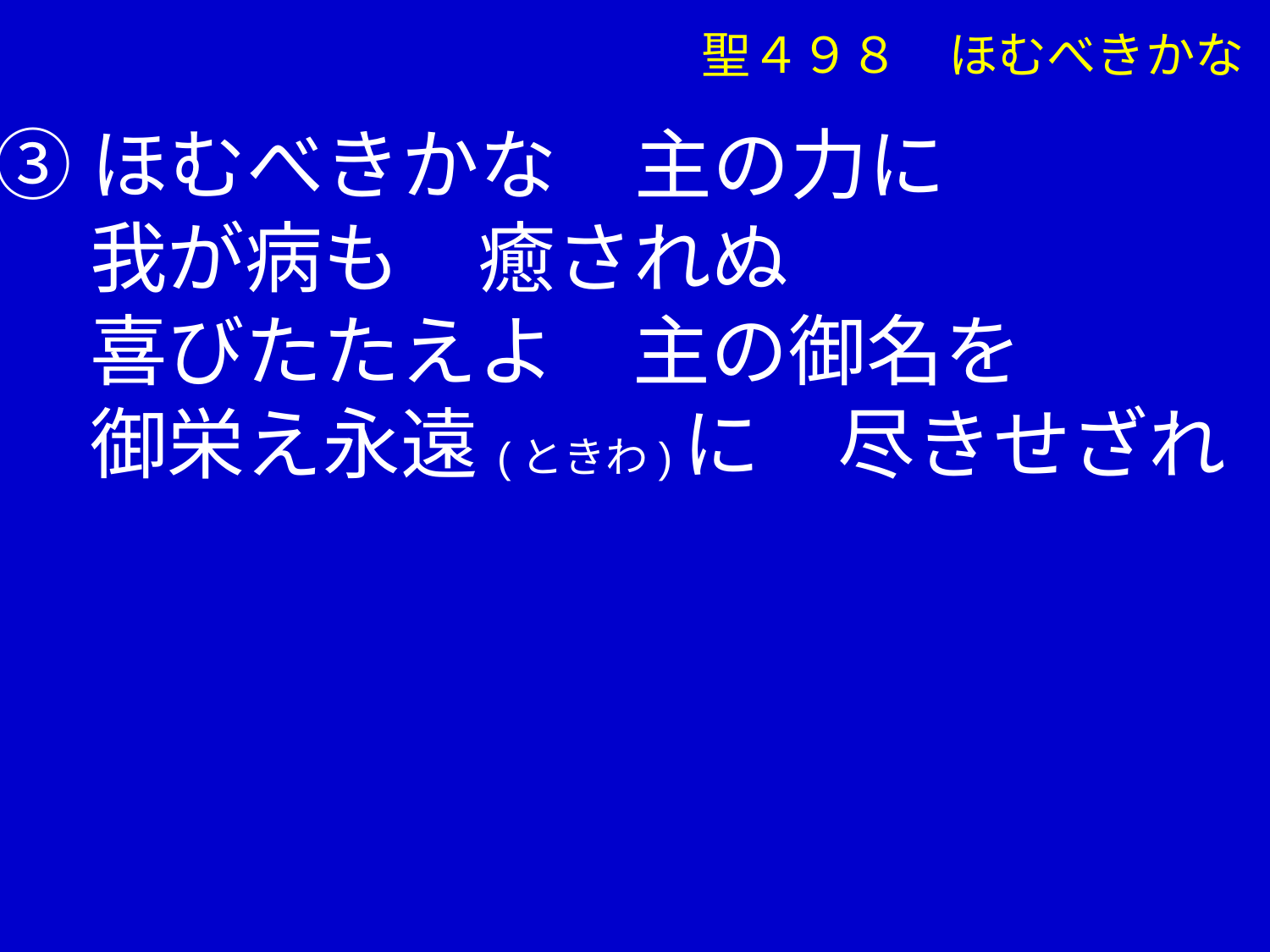

聖４９８　ほむべきかな
③ほむべきかな　主の力に
　 我が病も　癒されぬ
　 喜びたたえよ　主の御名を
　 御栄え永遠(ときわ)に　尽きせざれ